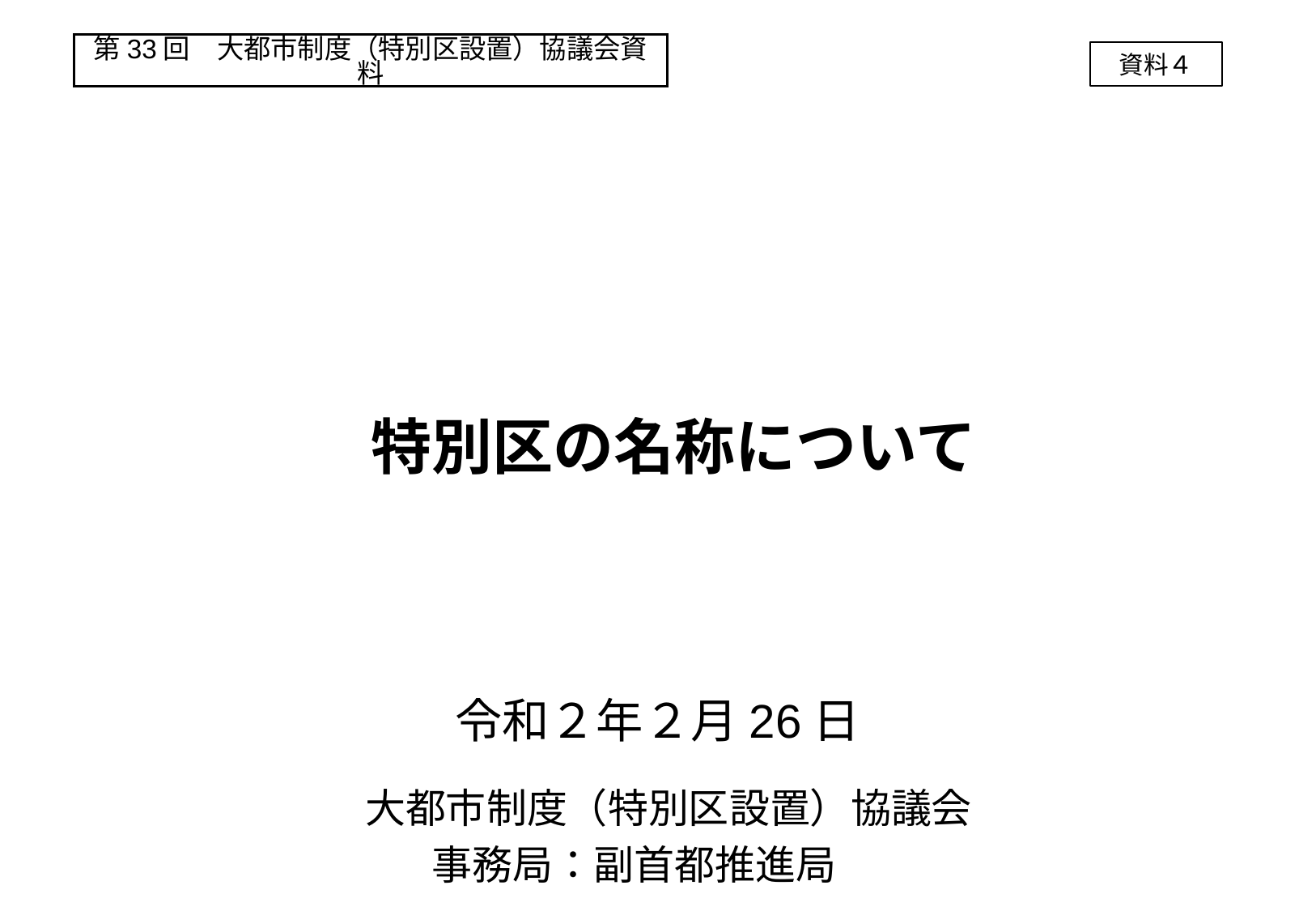

第33回　大都市制度（特別区設置）協議会資料
資料４
特別区の名称について
令和２年２月26日

 大都市制度（特別区設置）協議会
事務局：副首都推進局